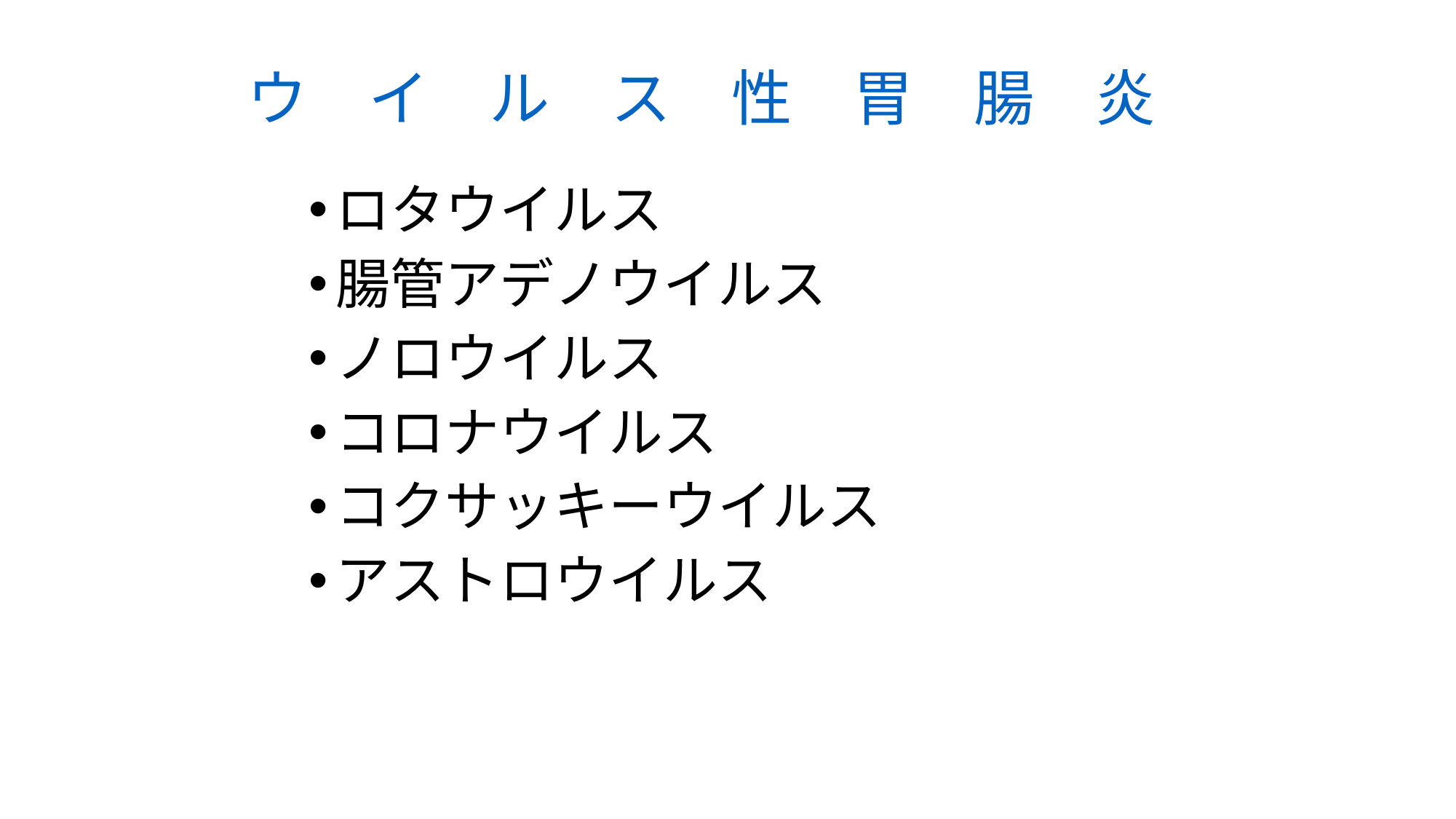

ウ　イ　ル　ス　性　胃　腸　炎
ロタウイルス
腸管アデノウイルス
ノロウイルス
コロナウイルス
コクサッキーウイルス
アストロウイルス